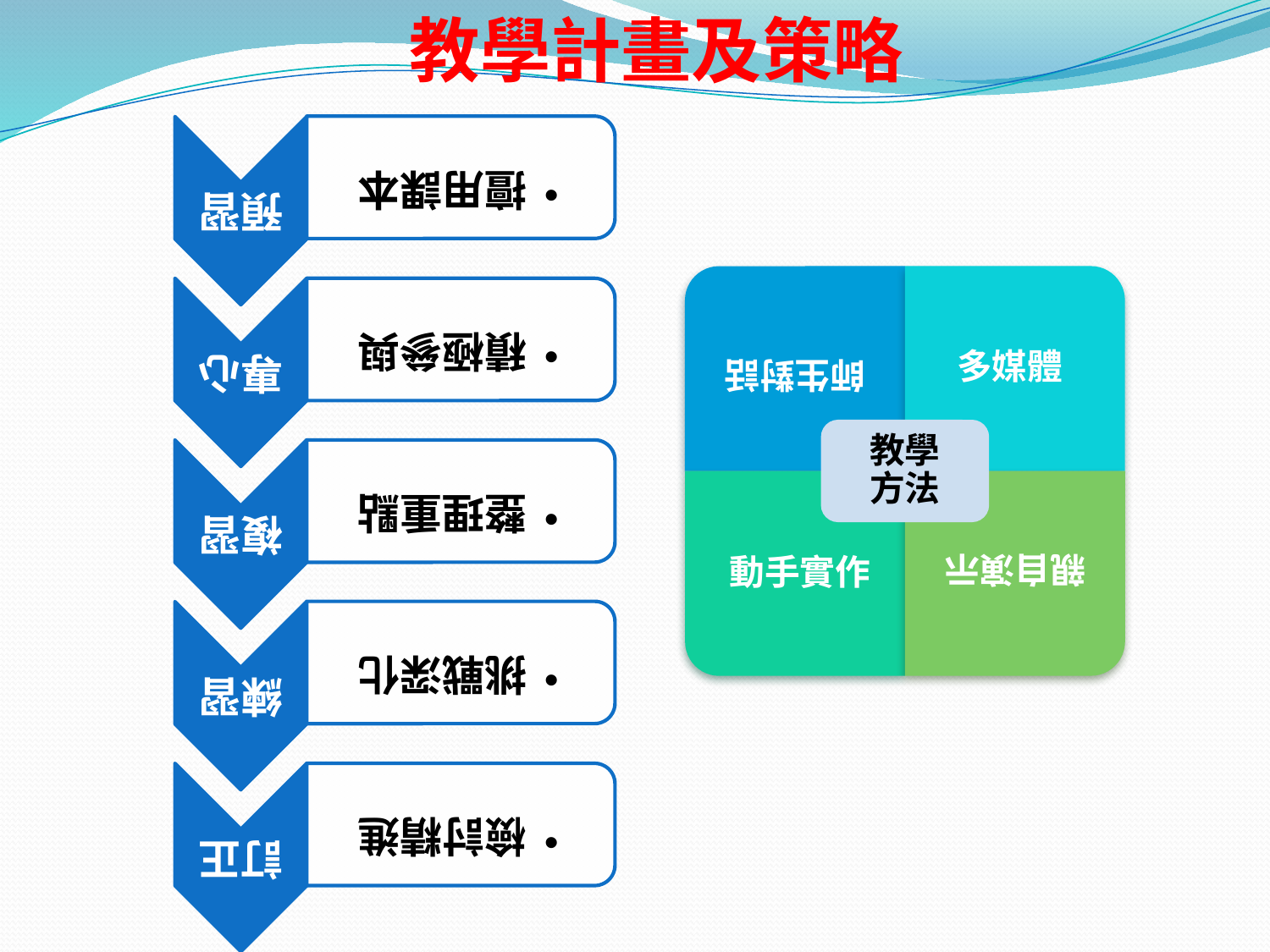

教學計畫及策略
預習
擅用課本
專心
積極參與
複習
整理重點
練習
挑戰深化
訂正
檢討精進
師生對話
多媒體
動手實作
親自演示
教學
方法